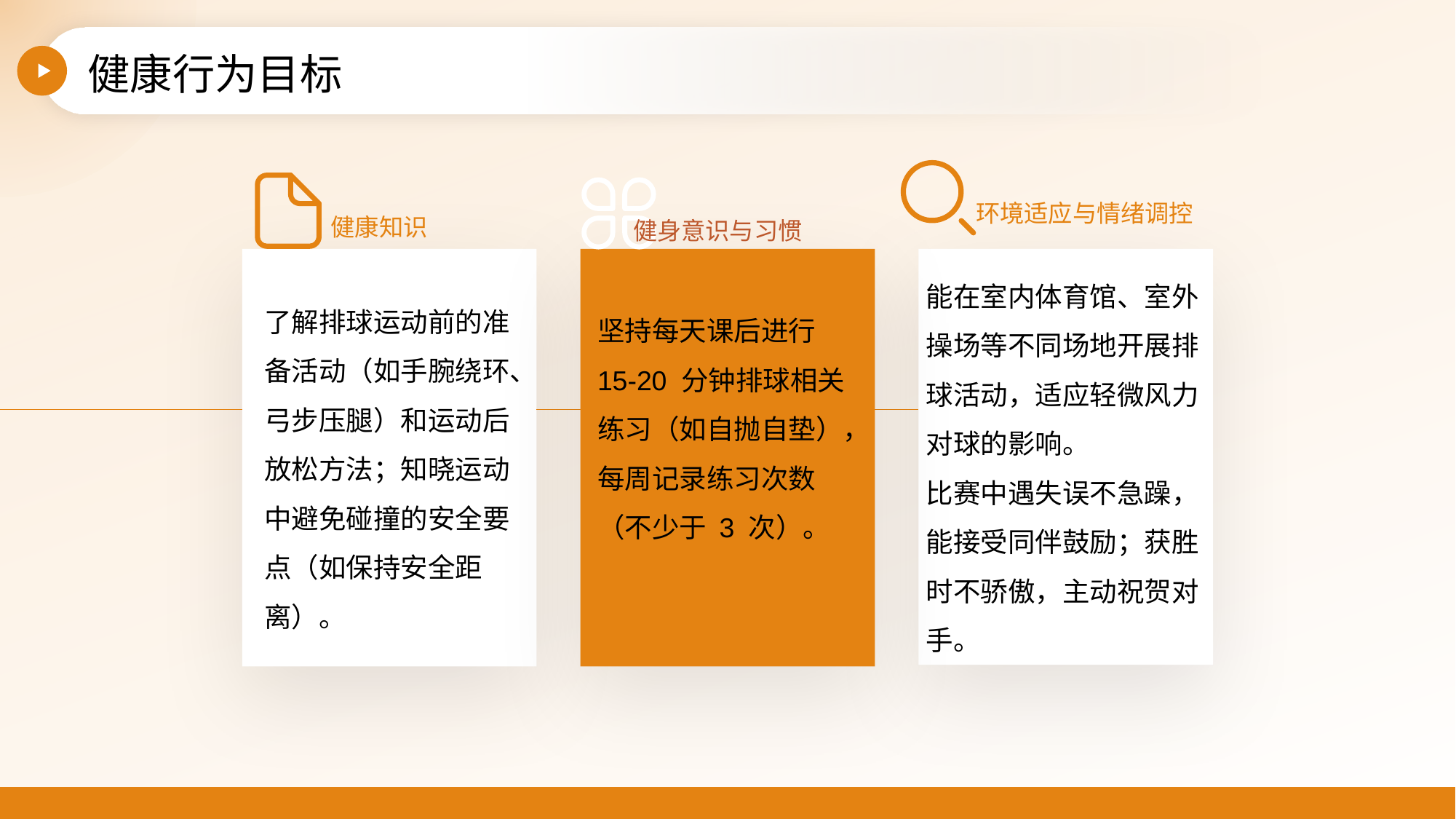

健康行为目标

环境适应与情绪调控
健康知识
健身意识与习惯

能在室内体育馆、室外操场等不同场地开展排球活动，适应轻微风力对球的影响。
比赛中遇失误不急躁，能接受同伴鼓励；获胜时不骄傲，主动祝贺对手。
了解排球运动前的准备活动（如手腕绕环、弓步压腿）和运动后放松方法；知晓运动中避免碰撞的安全要点（如保持安全距离）。
坚持每天课后进行 15-20 分钟排球相关练习（如自抛自垫），每周记录练习次数（不少于 3 次）。